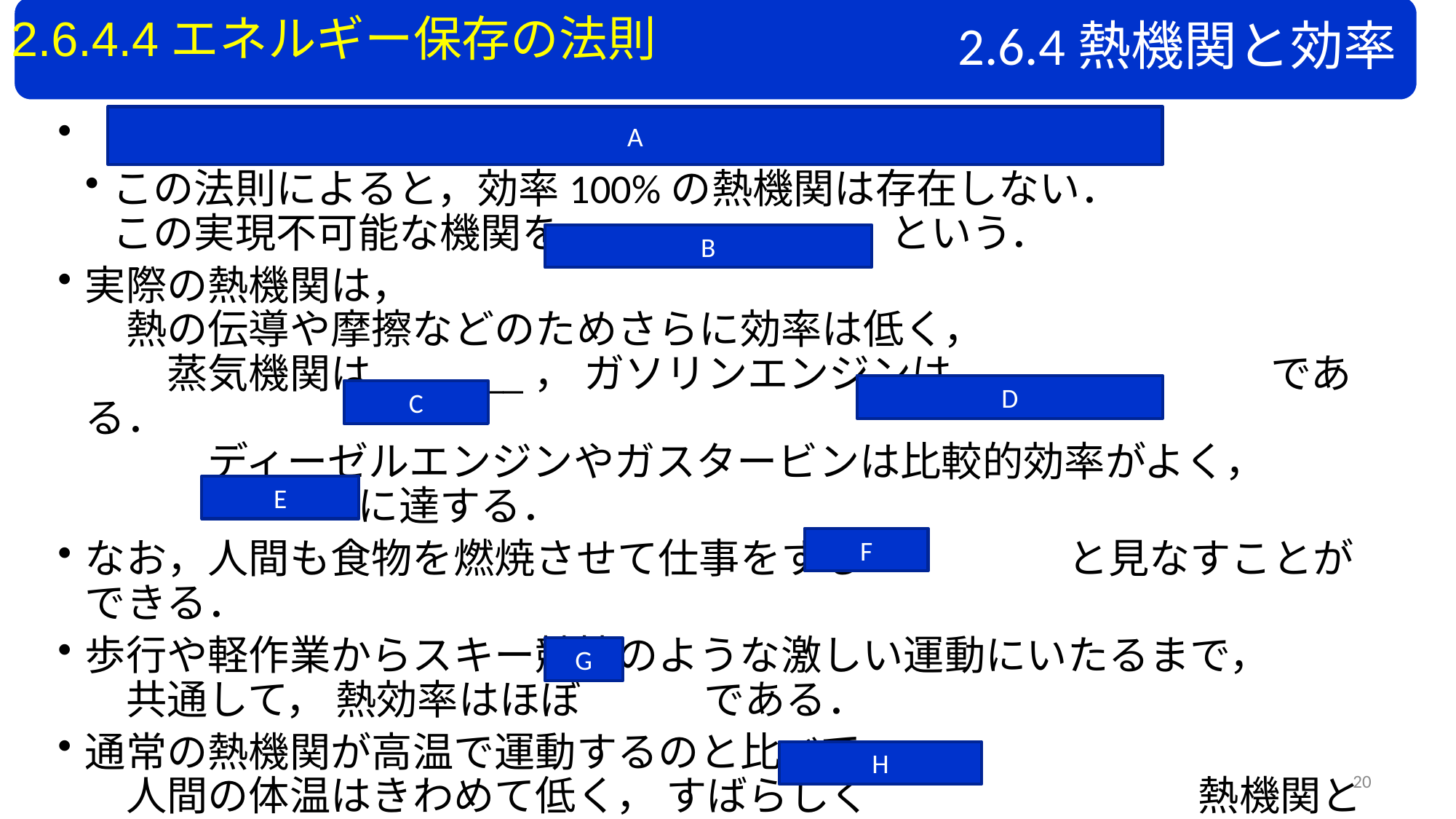

# 2.6.4.4エネルギー保存の法則
2.6.4熱機関と効率
「   J
この法則によると，効率100%の熱機関は存在しない．
この実現不可能な機関を                                    という．
実際の熱機関は，
　熱の伝導や摩擦などのためさらに効率は低く，
　　蒸気機関は_______， ガソリンエンジンは                                   である．
　　　ディーゼルエンジンやガスタービンは比較的効率がよく，
	                  に達する．
なお，人間も食物を燃焼させて仕事をする　　　　　と見なすことができる．
歩行や軽作業からスキー競技のような激しい運動にいたるまで，
　共通して， 熱効率はほぼ　　　である．
通常の熱機関が高温で運動するのと比べて，
　人間の体温はきわめて低く， すばらしく　　　　　　　　熱機関といえる
A
B
D
C
E
F
G
H
20